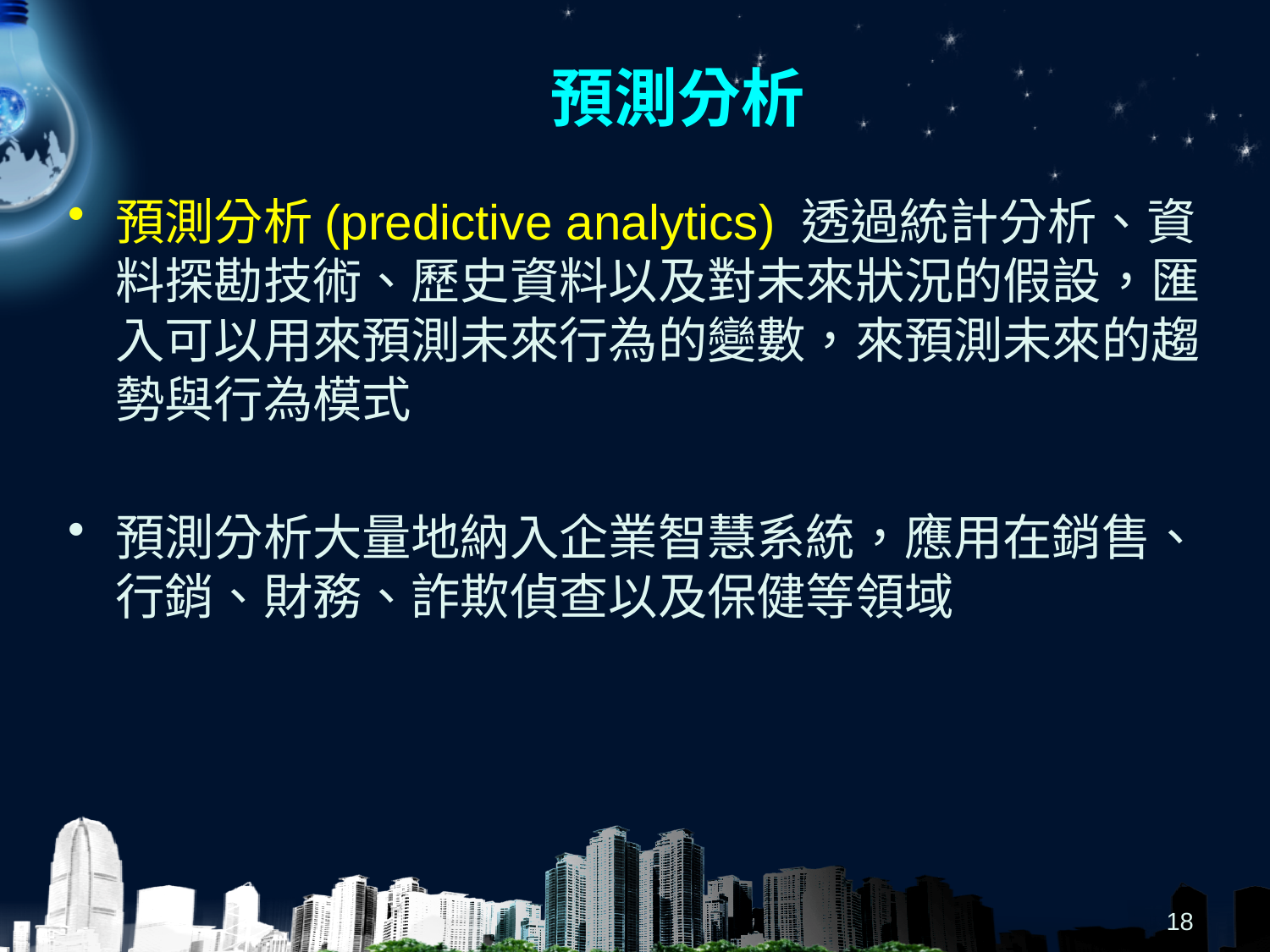

# 預測分析
預測分析(predictive analytics) 透過統計分析、資料探勘技術、歷史資料以及對未來狀況的假設，匯入可以用來預測未來行為的變數，來預測未來的趨勢與行為模式

預測分析大量地納入企業智慧系統，應用在銷售、行銷、財務、詐欺偵查以及保健等領域
18